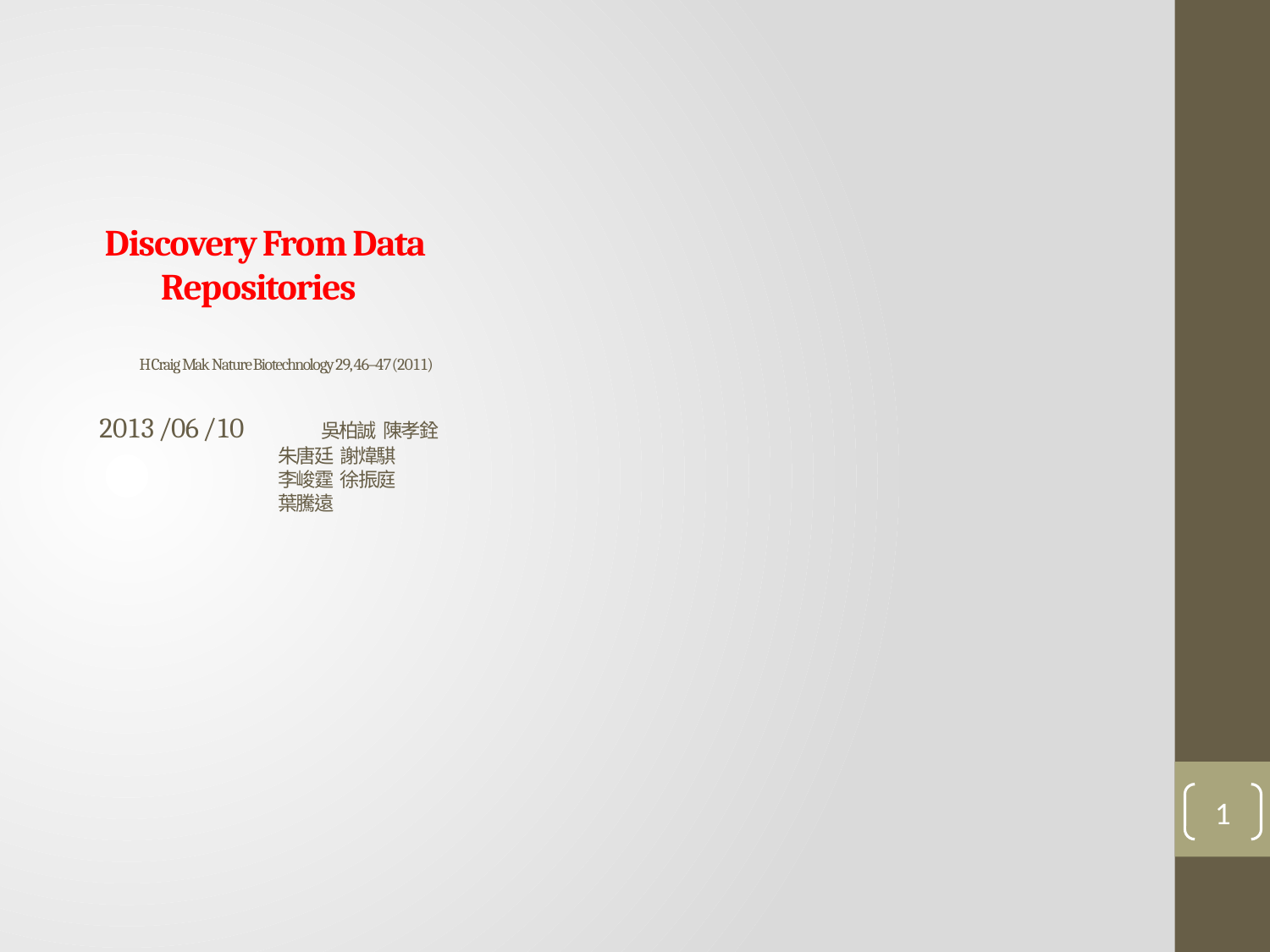

# Discovery From Data Repositories H Craig  Mak  Nature Biotechnology 29, 46–47 (2011) 2013 /06 /10                 吳柏誠   陳孝銓 朱唐廷   謝煒騏 李峻霆   徐振庭 葉騰遠

1